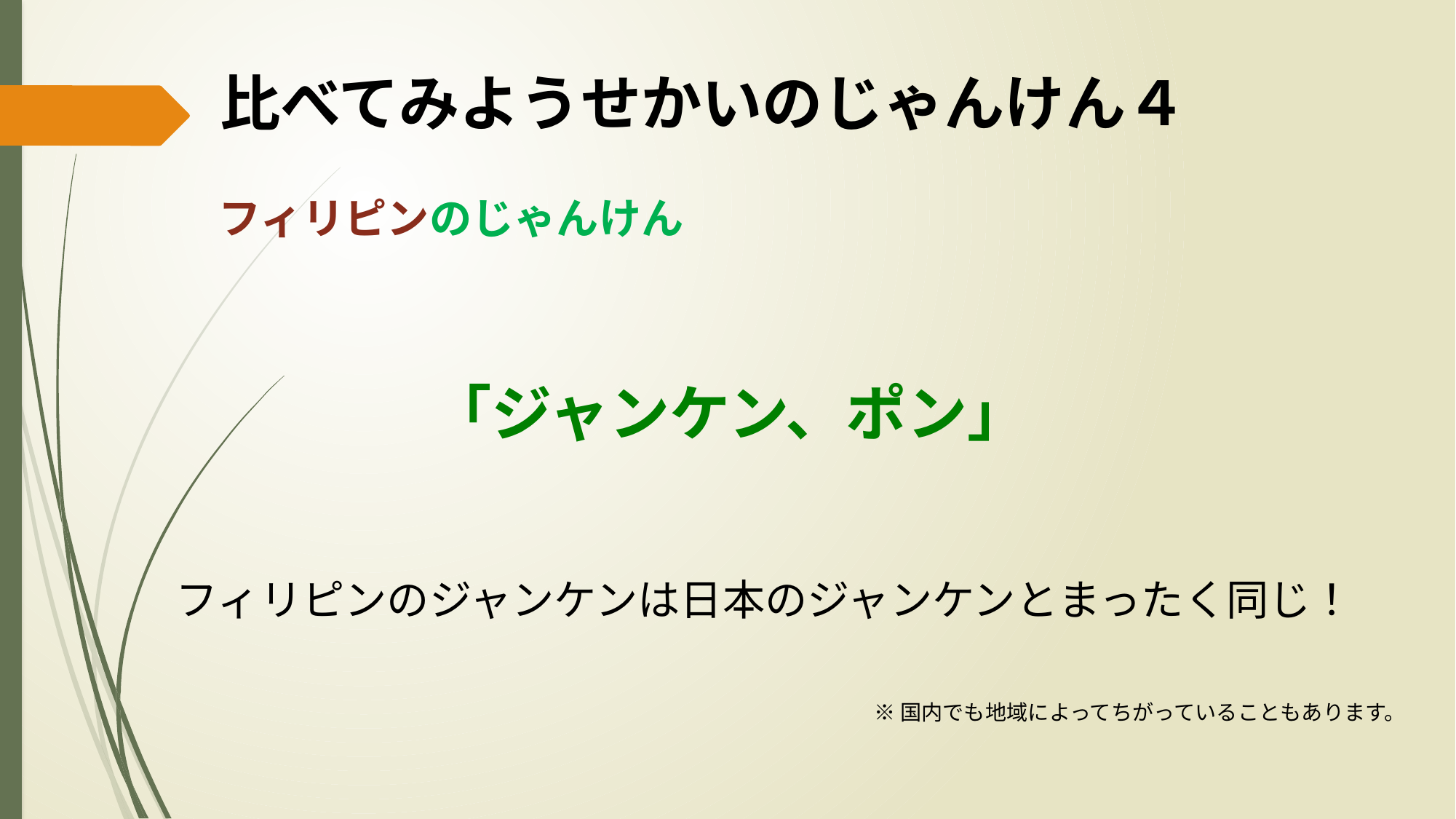

比べてみようせかいのじゃんけん４
フィリピンのじゃんけん
「ジャンケン、ポン」
フィリピンのジャンケンは日本のジャンケンとまったく同じ！
※国内でも地域によってちがっていることもあります。